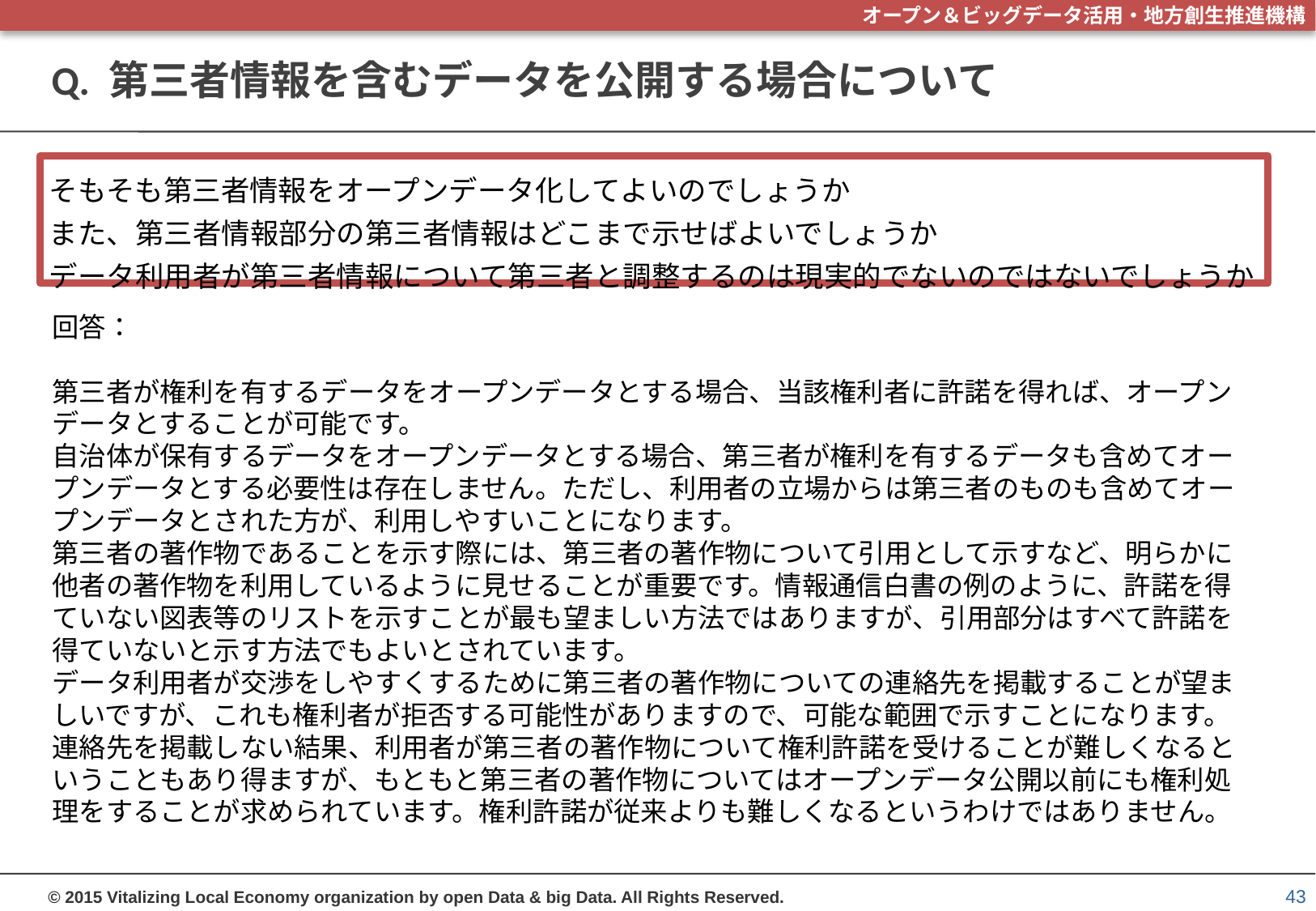

# Q. 第三者情報を含むデータを公開する場合について

そもそも第三者情報をオープンデータ化してよいのでしょうか
また、第三者情報部分の第三者情報はどこまで示せばよいでしょうか
データ利用者が第三者情報について第三者と調整するのは現実的でないのではないでしょうか
回答：

第三者が権利を有するデータをオープンデータとする場合、当該権利者に許諾を得れば、オープンデータとすることが可能です。
自治体が保有するデータをオープンデータとする場合、第三者が権利を有するデータも含めてオープンデータとする必要性は存在しません。ただし、利用者の立場からは第三者のものも含めてオープンデータとされた方が、利用しやすいことになります。
第三者の著作物であることを示す際には、第三者の著作物について引用として示すなど、明らかに他者の著作物を利用しているように見せることが重要です。情報通信白書の例のように、許諾を得ていない図表等のリストを示すことが最も望ましい方法ではありますが、引用部分はすべて許諾を得ていないと示す方法でもよいとされています。
データ利用者が交渉をしやすくするために第三者の著作物についての連絡先を掲載することが望ましいですが、これも権利者が拒否する可能性がありますので、可能な範囲で示すことになります。連絡先を掲載しない結果、利用者が第三者の著作物について権利許諾を受けることが難しくなるということもあり得ますが、もともと第三者の著作物についてはオープンデータ公開以前にも権利処理をすることが求められています。権利許諾が従来よりも難しくなるというわけではありません。
43